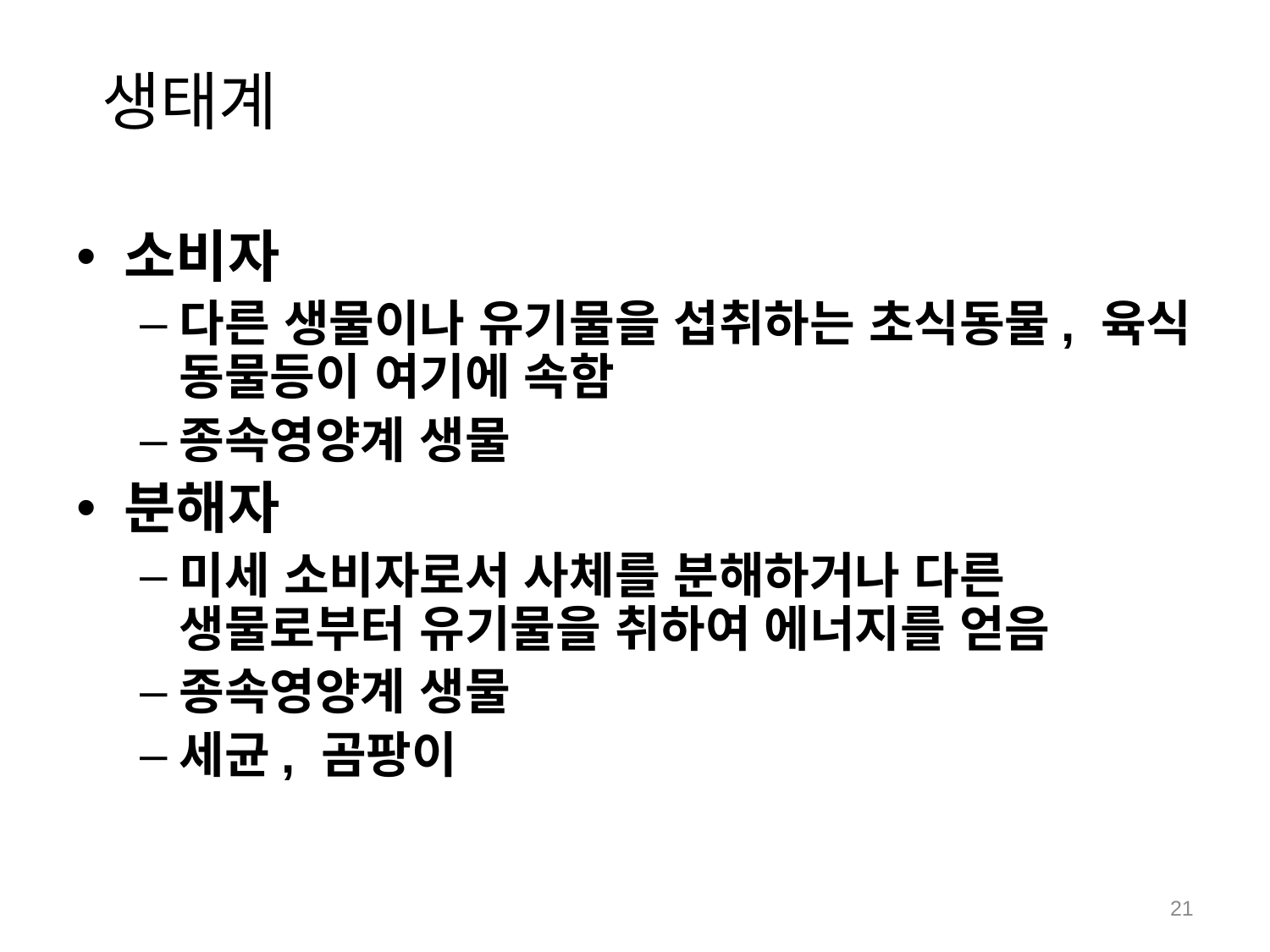

# 생태계
소비자
다른 생물이나 유기물을 섭취하는 초식동물, 육식 동물등이 여기에 속함
종속영양계 생물
분해자
미세 소비자로서 사체를 분해하거나 다른    생물로부터 유기물을 취하여 에너지를 얻음
종속영양계 생물
세균, 곰팡이

21